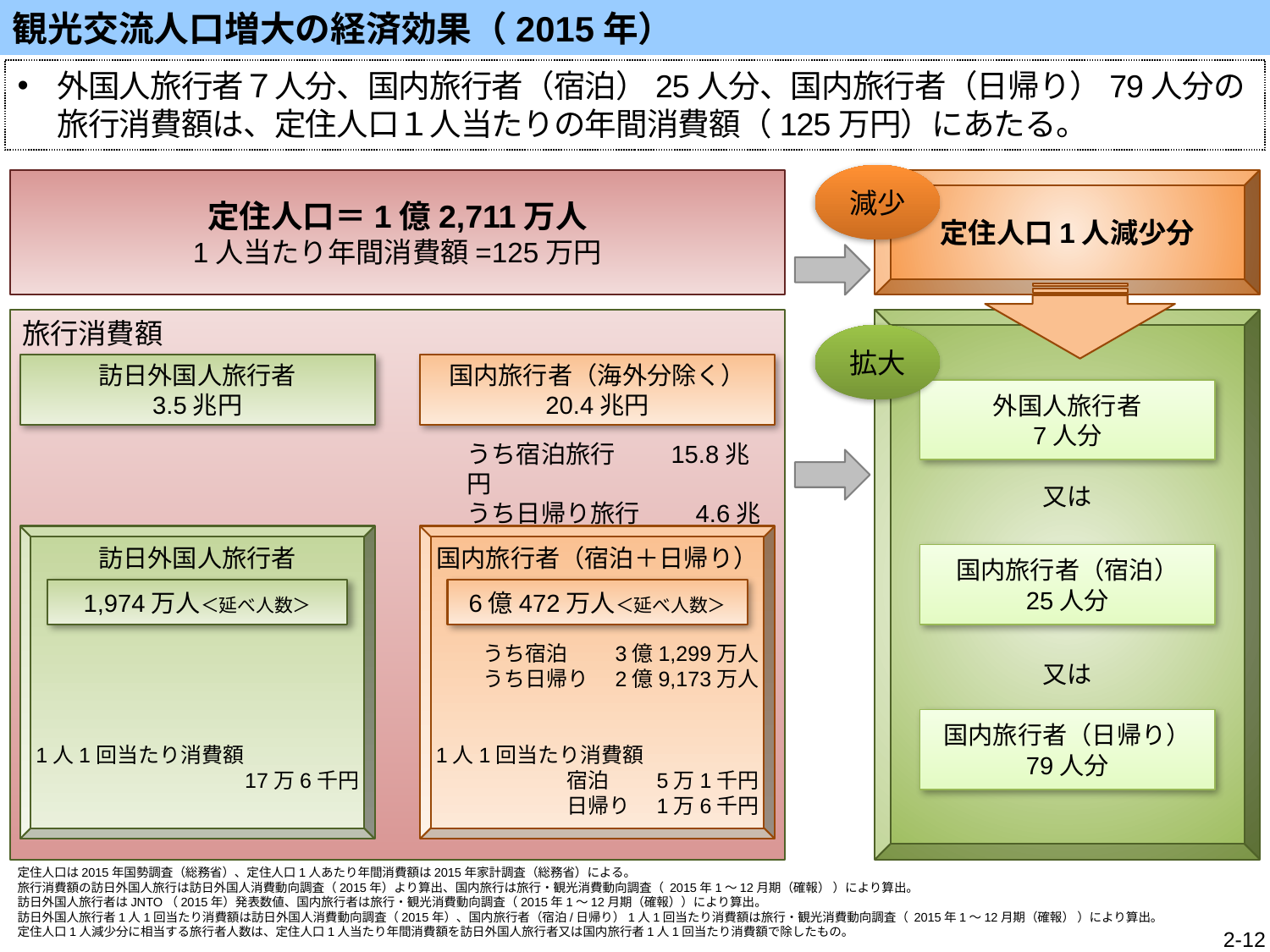

観光交流人口増大の経済効果（2015年）
外国人旅行者７人分、国内旅行者（宿泊）25人分、国内旅行者（日帰り）79人分の旅行消費額は、定住人口１人当たりの年間消費額（125万円）にあたる。
減少
定住人口＝1億2,711万人
1人当たり年間消費額=125万円
定住人口1人減少分

旅行消費額

うち宿泊旅行　　15.8兆円
うち日帰り旅行　　4.6兆円

＋

又は

又は
拡大
訪日外国人旅行者
3.5兆円
国内旅行者（海外分除く）
20.4兆円
外国人旅行者
7人分

訪日外国人旅行者

1人1回当たり消費額
17万6千円

国内旅行者（宿泊＋日帰り）

うち宿泊　　3億1,299万人
うち日帰り　2億9,173万人

1人1回当たり消費額
宿泊　　5万1千円
日帰り　1万6千円
国内旅行者（宿泊）
25人分
1,974万人＜延べ人数＞
6億472万人＜延べ人数＞
国内旅行者（日帰り）
79人分
定住人口は2015年国勢調査（総務省）、定住人口1人あたり年間消費額は2015年家計調査（総務省）による。
旅行消費額の訪日外国人旅行は訪日外国人消費動向調査（2015年）より算出、国内旅行は旅行・観光消費動向調査（ 2015年1～12月期（確報） ）により算出。
訪日外国人旅行者はJNTO（2015年）発表数値、国内旅行者は旅行・観光消費動向調査（2015年1～12月期（確報））により算出。
訪日外国人旅行者1人1回当たり消費額は訪日外国人消費動向調査（2015年）、国内旅行者（宿泊/日帰り）1人1回当たり消費額は旅行・観光消費動向調査（ 2015年1～12月期（確報） ）により算出。
定住人口1人減少分に相当する旅行者人数は、定住人口1人当たり年間消費額を訪日外国人旅行者又は国内旅行者1人1回当たり消費額で除したもの。
2-12